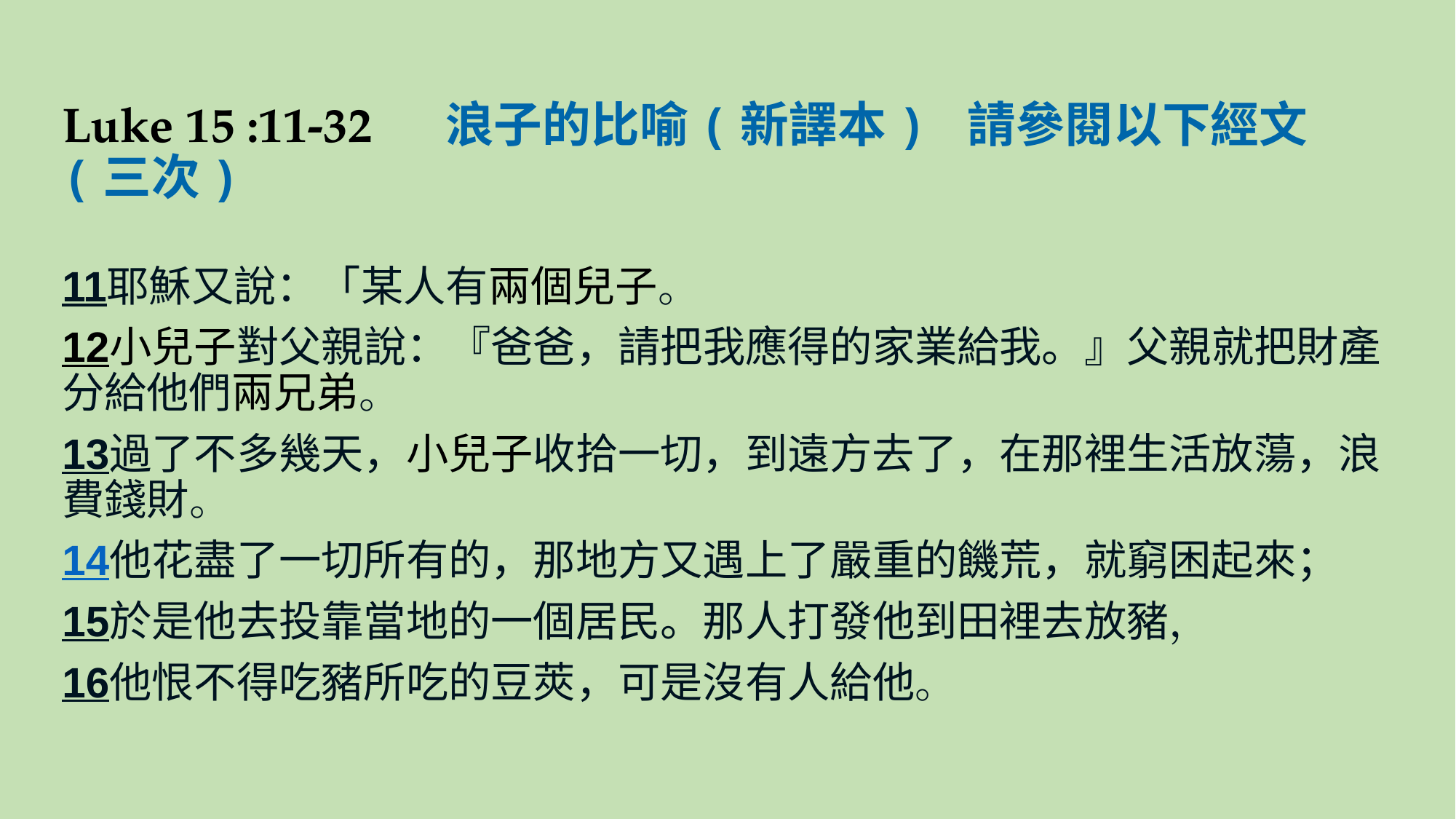

Luke 15 :11-32     浪子的比喻(新譯本) 請參閱以下經文(三次)

11耶穌又說：「某人有兩個兒子。
12小兒子對父親說：『爸爸，請把我應得的家業給我。』父親就把財產分給他們兩兄弟。
13過了不多幾天，小兒子收拾一切，到遠方去了，在那裡生活放蕩，浪費錢財。
14他花盡了一切所有的，那地方又遇上了嚴重的饑荒，就窮困起來；
15於是他去投靠當地的一個居民。那人打發他到田裡去放豬，
16他恨不得吃豬所吃的豆莢，可是沒有人給他。